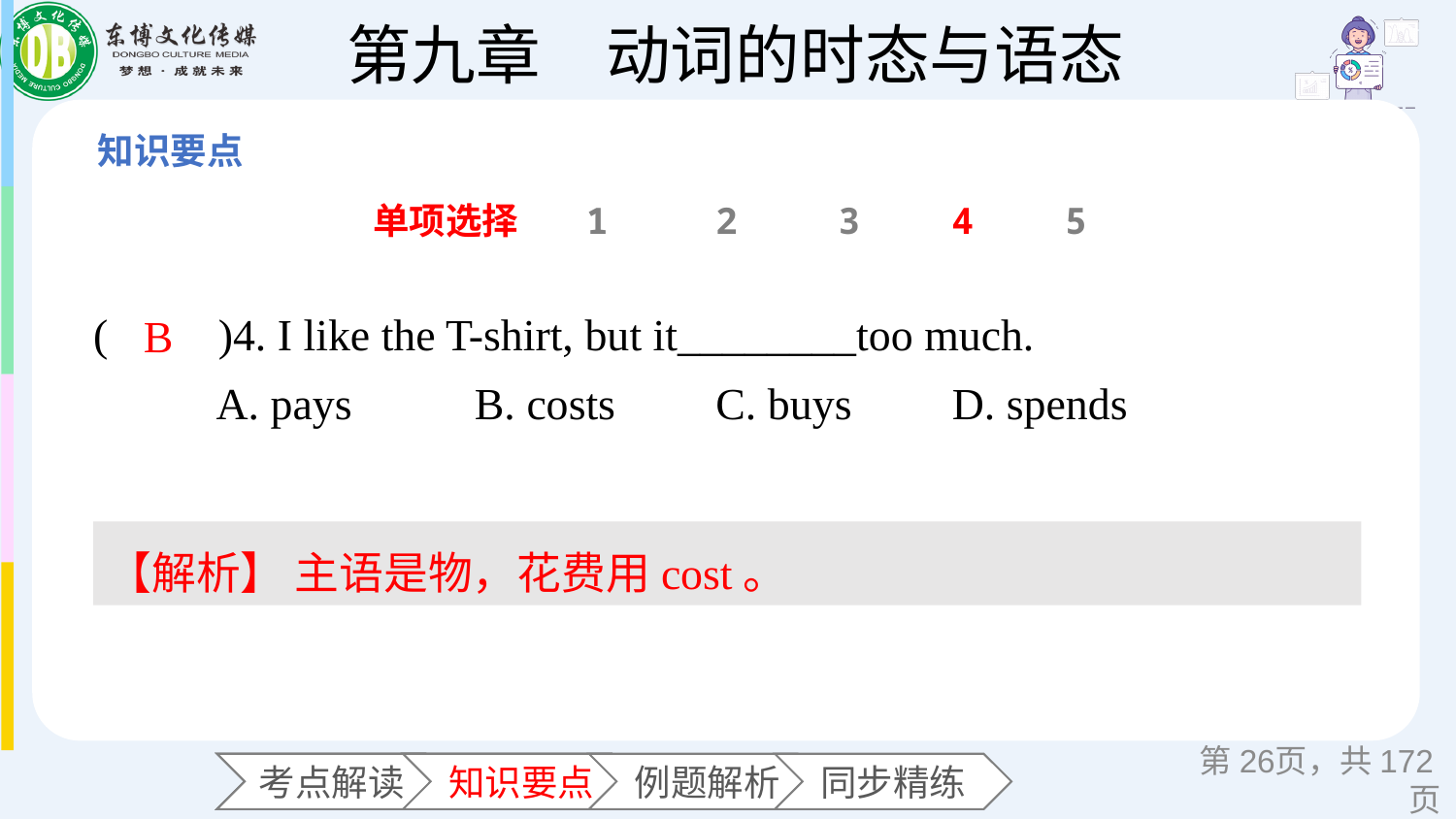

单项选择
1
2
3
4
5
(　　)4. I like the T-shirt, but it________too much.
           A. pays           B. costs         C. buys         D. spends
B
【解析】 主语是物，花费用cost。
第26页，共172页